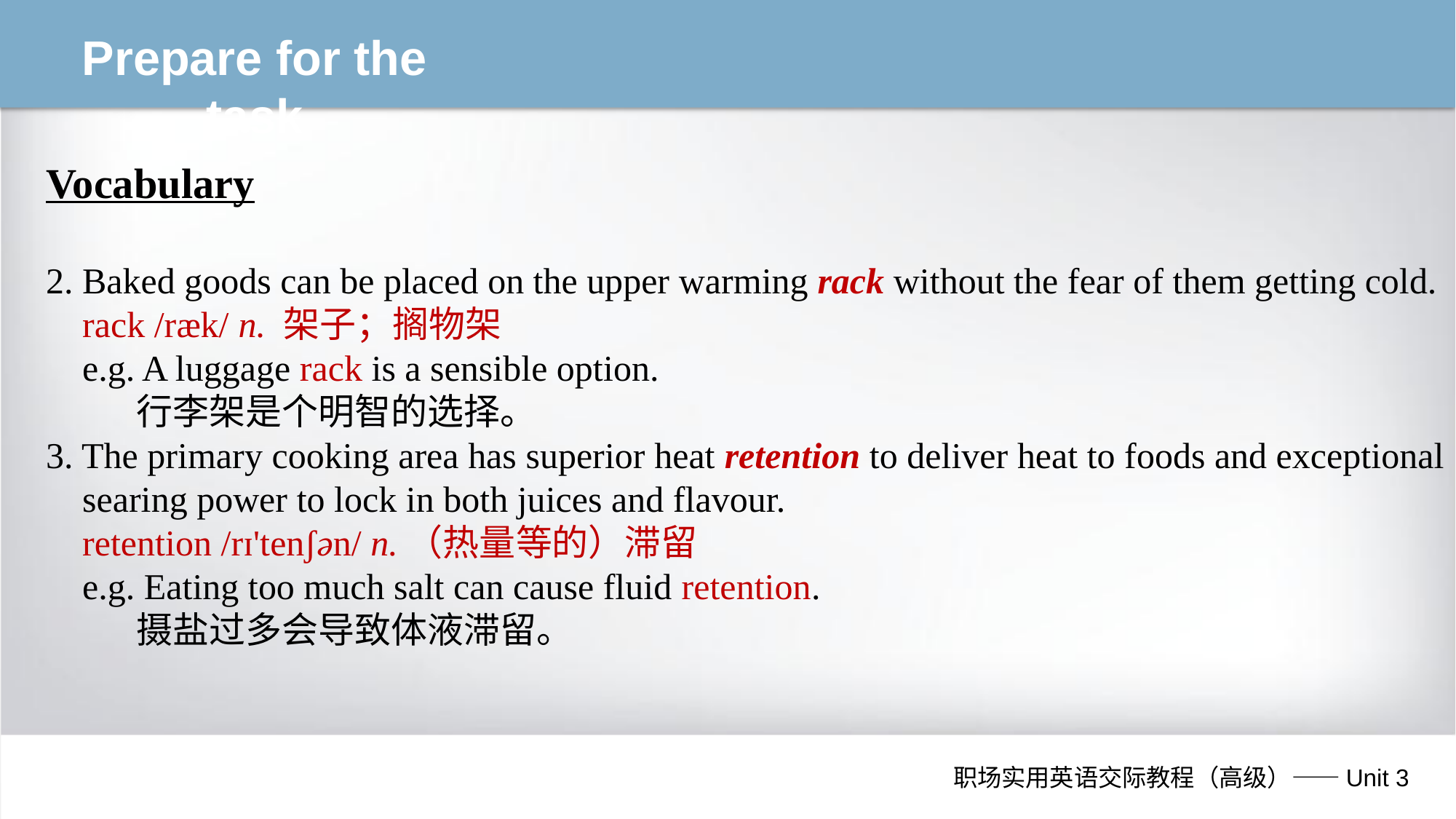

Prepare for the task
Vocabulary

2. Baked goods can be placed on the upper warming rack without the fear of them getting cold.
    rack /ræk/ n. 架子；搁物架
    e.g. A luggage rack is a sensible option.
          行李架是个明智的选择。
3. The primary cooking area has superior heat retention to deliver heat to foods and exceptional
    searing power to lock in both juices and flavour.
    retention /rɪ'tenʃən/ n.（热量等的）滞留
    e.g. Eating too much salt can cause fluid retention.
          摄盐过多会导致体液滞留。

职场实用英语交际教程（高级）——Unit 3